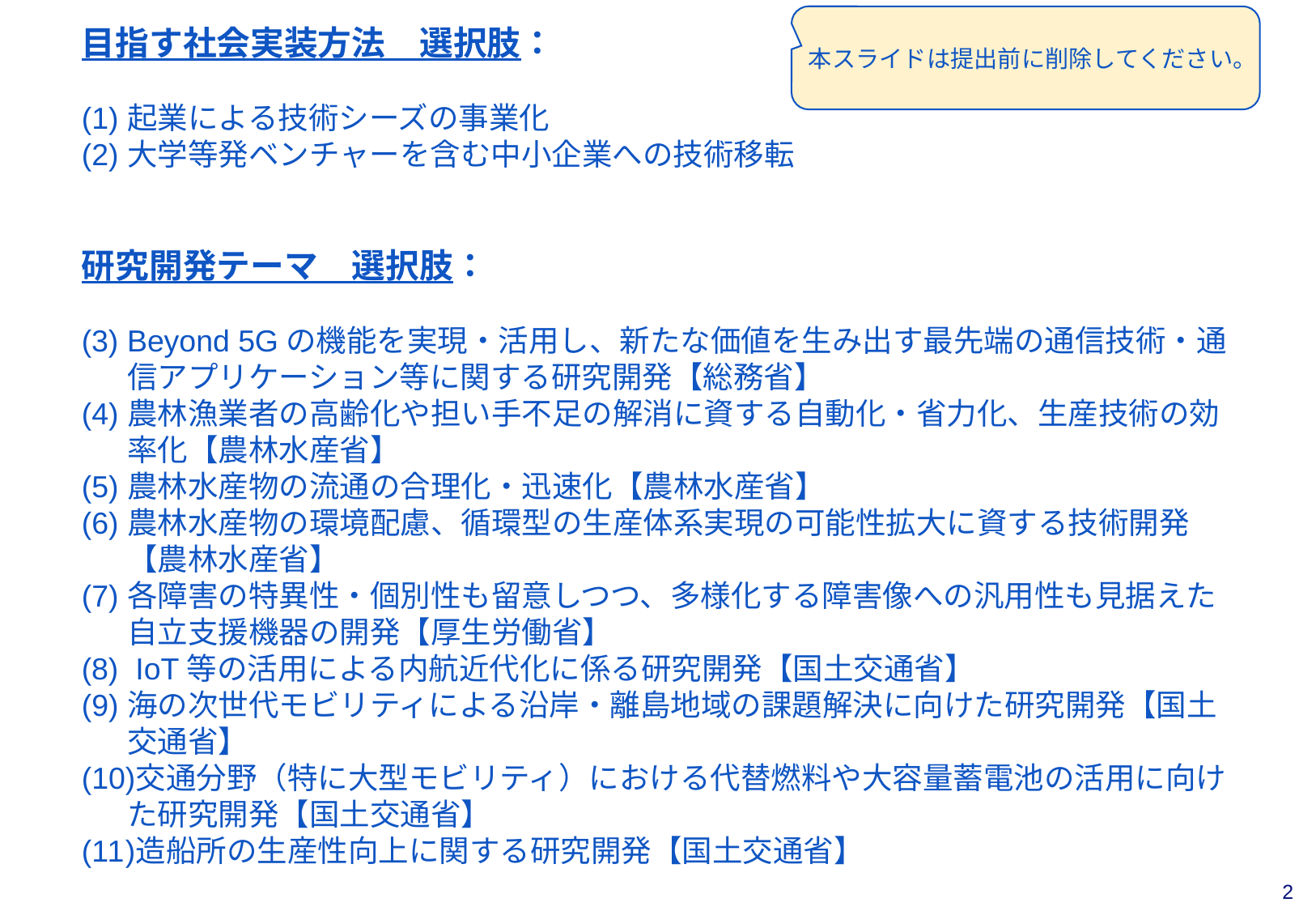

本スライドは提出前に削除してください。
目指す社会実装方法　選択肢：

起業による技術シーズの事業化
大学等発ベンチャーを含む中小企業への技術移転

研究開発テーマ　選択肢：

Beyond 5Gの機能を実現・活用し、新たな価値を生み出す最先端の通信技術・通信アプリケーション等に関する研究開発【総務省】
農林漁業者の高齢化や担い手不足の解消に資する自動化・省力化、生産技術の効率化【農林水産省】
農林水産物の流通の合理化・迅速化【農林水産省】
農林水産物の環境配慮、循環型の生産体系実現の可能性拡大に資する技術開発【農林水産省】
各障害の特異性・個別性も留意しつつ、多様化する障害像への汎用性も見据えた自立支援機器の開発【厚生労働省】
 IoT等の活用による内航近代化に係る研究開発【国土交通省】
海の次世代モビリティによる沿岸・離島地域の課題解決に向けた研究開発【国土交通省】
交通分野（特に大型モビリティ）における代替燃料や大容量蓄電池の活用に向けた研究開発【国土交通省】
造船所の生産性向上に関する研究開発【国土交通省】